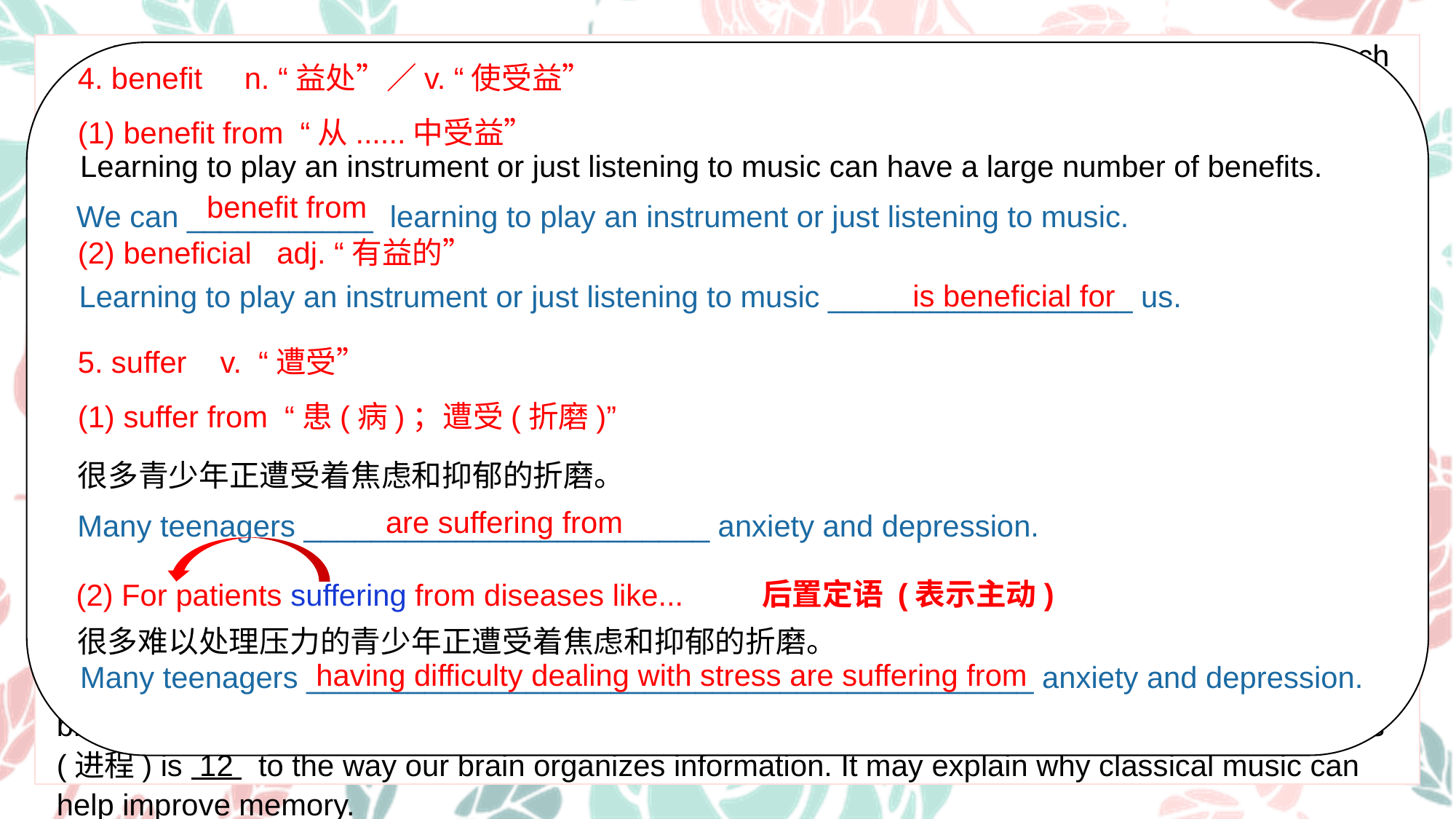

In all the world's cultures, people sing, play instruments, and celebrate with music. It plays such an important role in our lives that people   1   much time to its study. Experts(专家) are finding that   2   the way our brains deal with music, learning to play an instrument or just listening to music can have a large number of benefits (益处).
Music education has received a lot of    3  . Learning to play an instrument can help children improve Maths, science, and language    4   . One study in Canada followed children's IQ scores for nine months,    5       that children who studied music had the biggest test score improvements. The secret may lie in the way reading music and playing notes (音符) use several parts of the brain, raising our  6   to learn school subjects.
Music is also used for   7    purposes, such as the treatment of diseases which influence memory. The secret lies in the way the brain deals with music. That's  8   an old song can remind you of something that happened years ago. For patients suffering from diseases like Alzheimer's, listening to music can help   9  hidden memories by building up musical pathways to memories.
Studies of the music and brain connection often centre on classical music,    10  it activates(激活) both the left and right sides of our brains. One study observed (观察) people's brain activity as they listened to music by composer William Boyce. It found that the brain activity was the highest during the short breaks(中断) between the movements of a piece. During each break, the person's brain expected what would come next, while organizing what he or she had just   11  . This process (进程) is  12   to the way our brain organizes information. It may explain why classical music can help improve memory.
4. benefit     n. “益处”／v. “使受益”
(1) benefit from  “从......中受益”

(2) beneficial   adj. “有益的”

5. suffer    v.  “遭受”
(1) suffer from  “患(病)；遭受(折磨)”

Learning to play an instrument or just listening to music can have a large number of benefits.

benefit from
We can ___________  learning to play an instrument or just listening to music.
is beneficial for
 Learning to play an instrument or just listening to music __________________ us.

很多青少年正遭受着焦虑和抑郁的折磨。
are suffering from
Many teenagers ________________________ anxiety and depression.

后置定语 (表示主动)
(2) For patients suffering from diseases like...
很多难以处理压力的青少年正遭受着焦虑和抑郁的折磨。
having difficulty dealing with stress are suffering from
Many teenagers ___________________________________________ anxiety and depression.
很多难以处理压力的青少年正遭受着焦虑和抑郁的折磨。